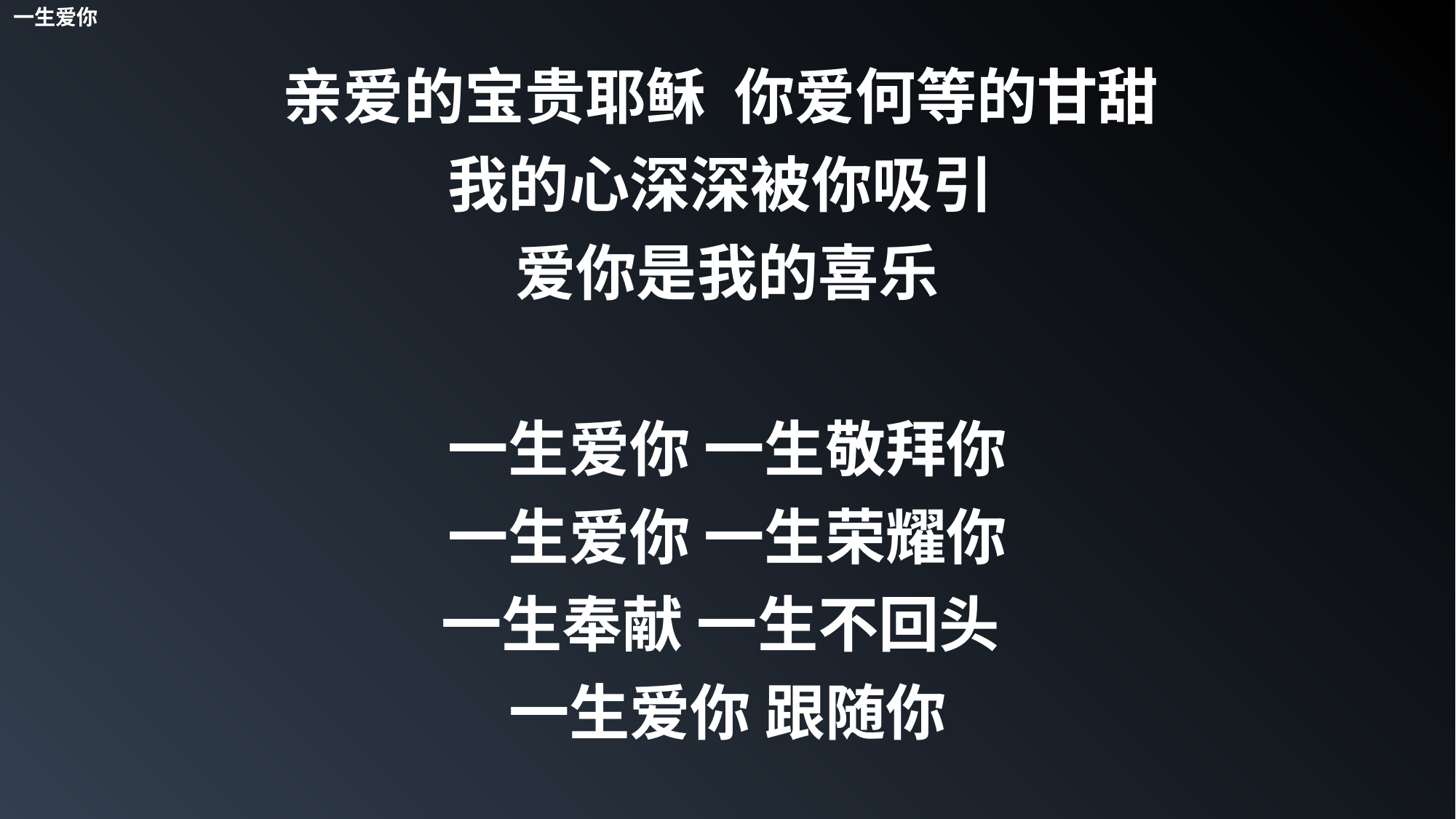

一生爱你
亲爱的宝贵耶稣  你爱何等的甘甜
我的心深深被你吸引
爱你是我的喜乐

一生爱你 一生敬拜你
一生爱你 一生荣耀你
一生奉献 一生不回头
一生爱你 跟随你